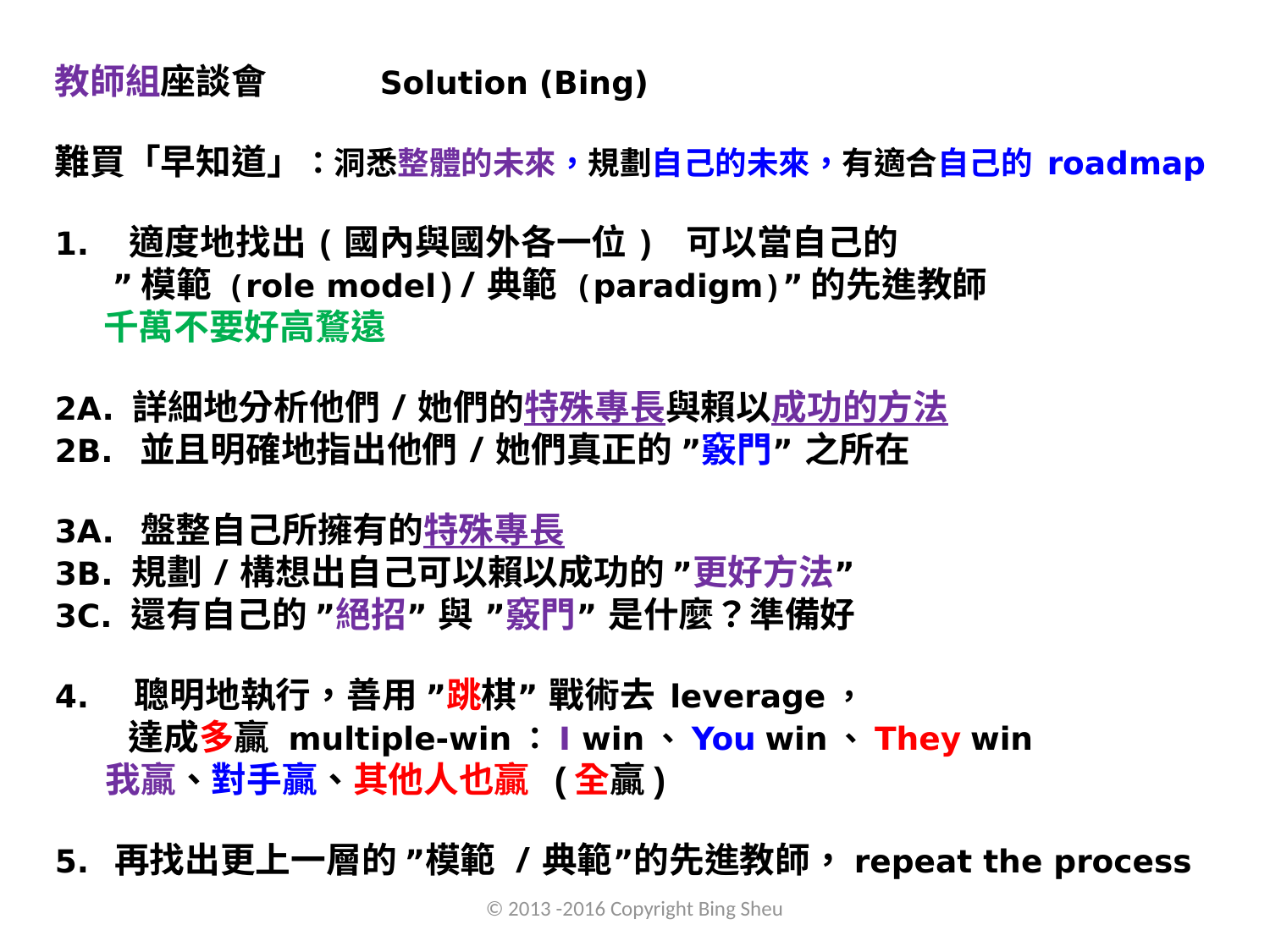

教師組座談會             Solution (Bing)

難買「早知道」：洞悉整體的未來，規劃自己的未來，有適合自己的 roadmap

1.   適度地找出(國內與國外各一位) 可以當自己的
        ”模範 (role model)/典範 (paradigm)”的先進教師
     千萬不要好高鶩遠

2A. 詳細地分析他們/她們的特殊專長與賴以成功的方法
2B. 並且明確地指出他們/她們真正的 ”竅門” 之所在

3A. 盤整自己所擁有的特殊專長
3B. 規劃/構想出自己可以賴以成功的 ”更好方法”
3C. 還有自己的 ”絕招” 與 ”竅門” 是什麼？準備好

4.  聰明地執行，善用 ”跳棋” 戰術去 leverage，
      達成多贏 multiple-win：I win、You win、They win
      我贏、對手贏、其他人也贏  (全贏)

5.  再找出更上一層的 ”模範 /典範”的先進教師，repeat the process
© 2013 -2016 Copyright Bing Sheu